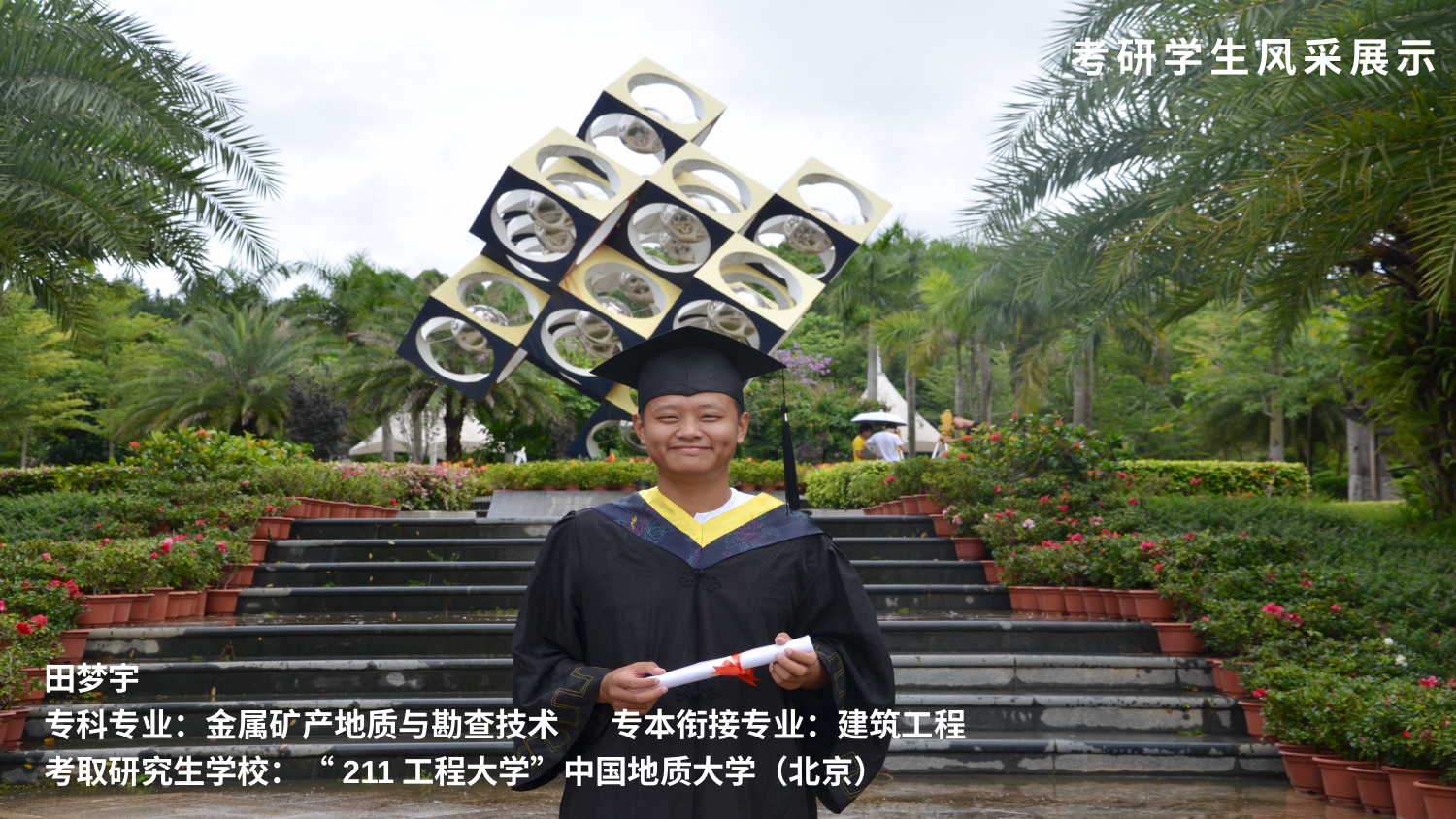

考研学生风采展示
     田梦宇
     专科专业：金属矿产地质与勘查技术       专本衔接专业：建筑工程
     考取研究生学校：“211工程大学”中国地质大学（北京）
延时符